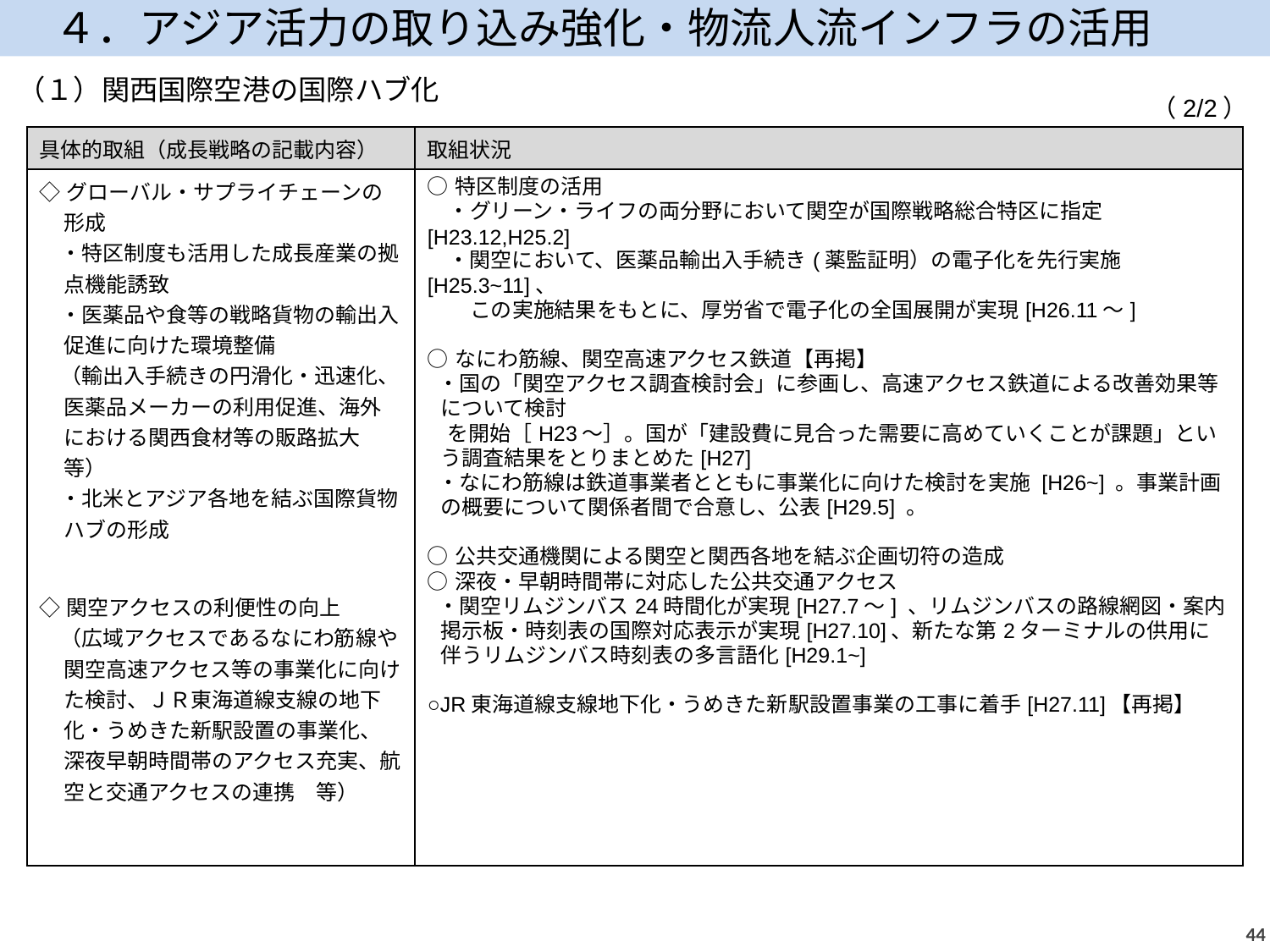

４．アジア活力の取り込み強化・物流人流インフラの活用
（１）関西国際空港の国際ハブ化
（2/2）
| 具体的取組（成長戦略の記載内容） | 取組状況 |
| --- | --- |
| ◇グローバル・サプライチェーンの形成 　・特区制度も活用した成長産業の拠点機能誘致 　・医薬品や食等の戦略貨物の輸出入促進に向けた環境整備 　（輸出入手続きの円滑化・迅速化、医薬品メーカーの利用促進、海外における関西食材等の販路拡大　等） 　・北米とアジア各地を結ぶ国際貨物ハブの形成 ◇関空アクセスの利便性の向上 　（広域アクセスであるなにわ筋線や関空高速アクセス等の事業化に向けた検討、ＪＲ東海道線支線の地下化・うめきた新駅設置の事業化、深夜早朝時間帯のアクセス充実、航空と交通アクセスの連携　等） | ○特区制度の活用 　・グリーン・ライフの両分野において関空が国際戦略総合特区に指定[H23.12,H25.2] 　・関空において、医薬品輸出入手続き(薬監証明）の電子化を先行実施[H25.3~11]、 　　この実施結果をもとに、厚労省で電子化の全国展開が実現[H26.11～] ○なにわ筋線、関空高速アクセス鉄道【再掲】 ・国の「関空アクセス調査検討会」に参画し、高速アクセス鉄道による改善効果等について検討 を開始［H23～］。国が「建設費に見合った需要に高めていくことが課題」という調査結果をとりまとめた[H27] ・なにわ筋線は鉄道事業者とともに事業化に向けた検討を実施 [H26~] 。事業計画の概要について関係者間で合意し、公表[H29.5] 。 ○公共交通機関による関空と関西各地を結ぶ企画切符の造成 ○深夜・早朝時間帯に対応した公共交通アクセス ・関空リムジンバス24時間化が実現[H27.7～] 、リムジンバスの路線網図・案内掲示板・時刻表の国際対応表示が実現[H27.10]、新たな第2ターミナルの供用に伴うリムジンバス時刻表の多言語化[H29.1~] ○JR東海道線支線地下化・うめきた新駅設置事業の工事に着手[H27.11]【再掲】 |
44